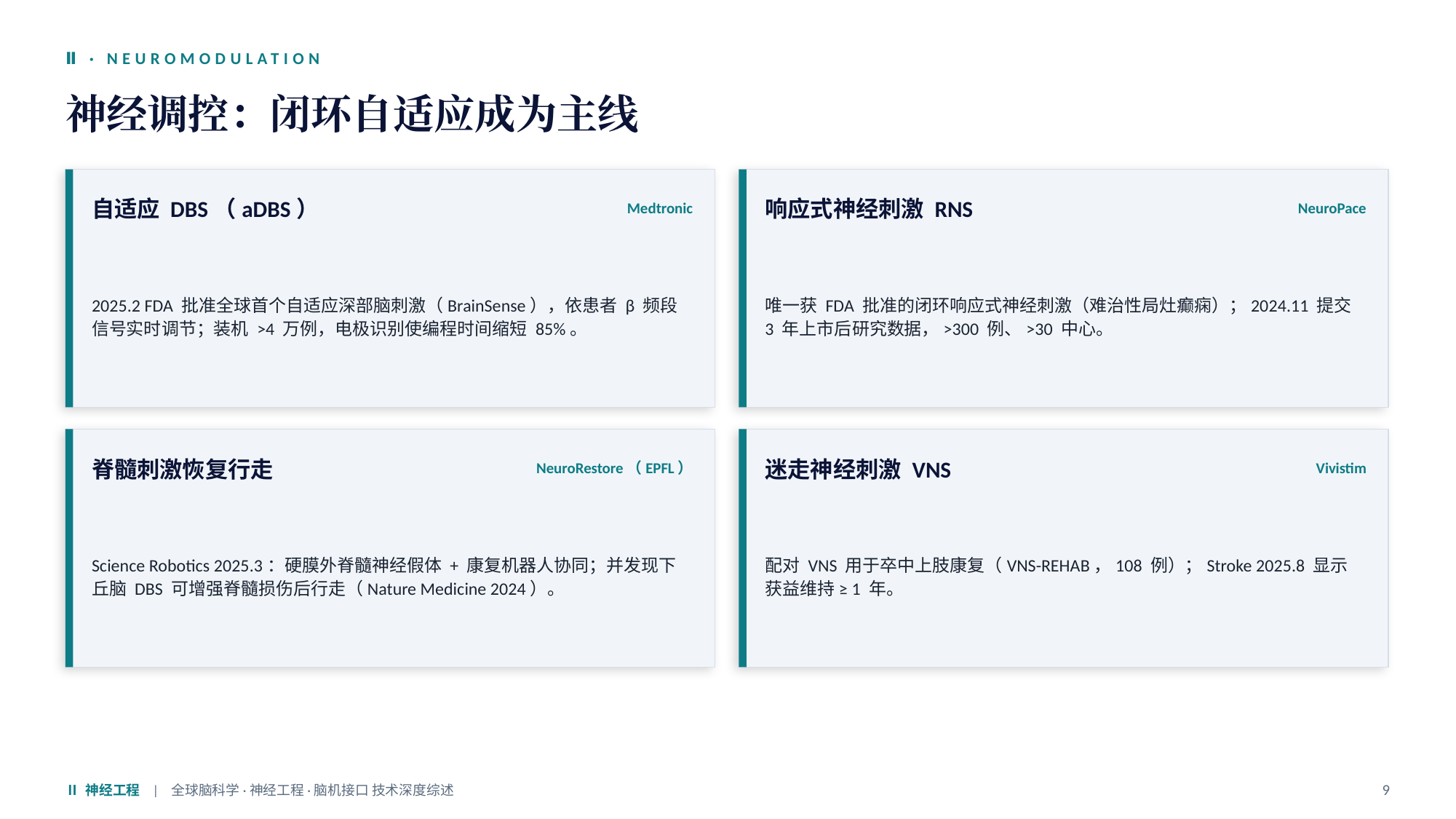

Ⅱ · NEUROMODULATION
神经调控：闭环自适应成为主线

自适应 DBS（aDBS）
响应式神经刺激 RNS
Medtronic
NeuroPace
2025.2 FDA 批准全球首个自适应深部脑刺激（BrainSense），依患者 β 频段信号实时调节；装机 >4 万例，电极识别使编程时间缩短 85%。
唯一获 FDA 批准的闭环响应式神经刺激（难治性局灶癫痫）；2024.11 提交 3 年上市后研究数据，>300 例、>30 中心。

脊髓刺激恢复行走
迷走神经刺激 VNS
NeuroRestore（EPFL）
Vivistim
Science Robotics 2025.3：硬膜外脊髓神经假体 + 康复机器人协同；并发现下丘脑 DBS 可增强脊髓损伤后行走（Nature Medicine 2024）。
配对 VNS 用于卒中上肢康复（VNS-REHAB，108 例）；Stroke 2025.8 显示获益维持 ≥1 年。
Ⅱ 神经工程   |   全球脑科学·神经工程·脑机接口 技术深度综述
9